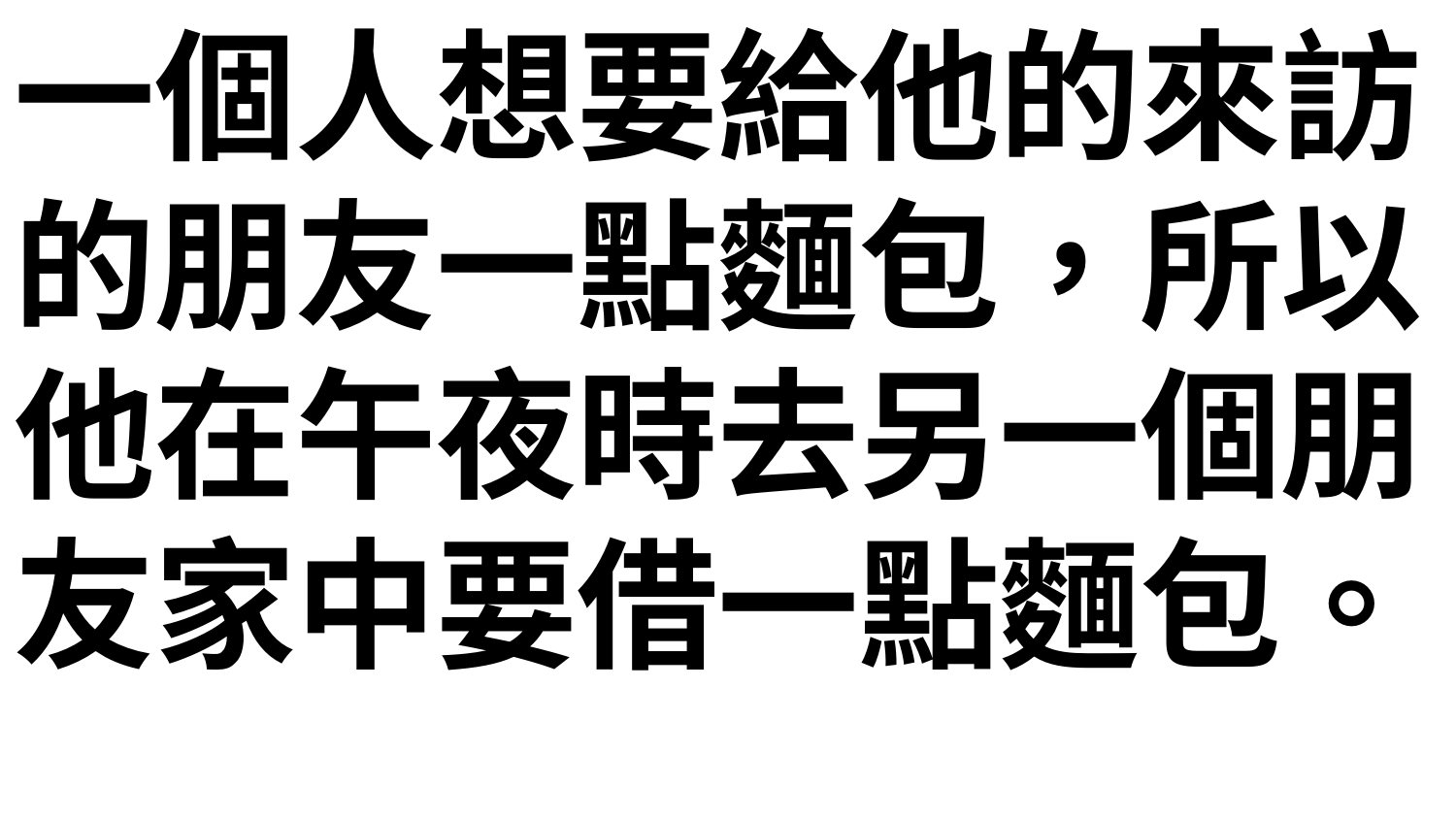

一個人想要給他的來訪的朋友一點麵包，所以他在午夜時去另一個朋友家中要借一點麵包。